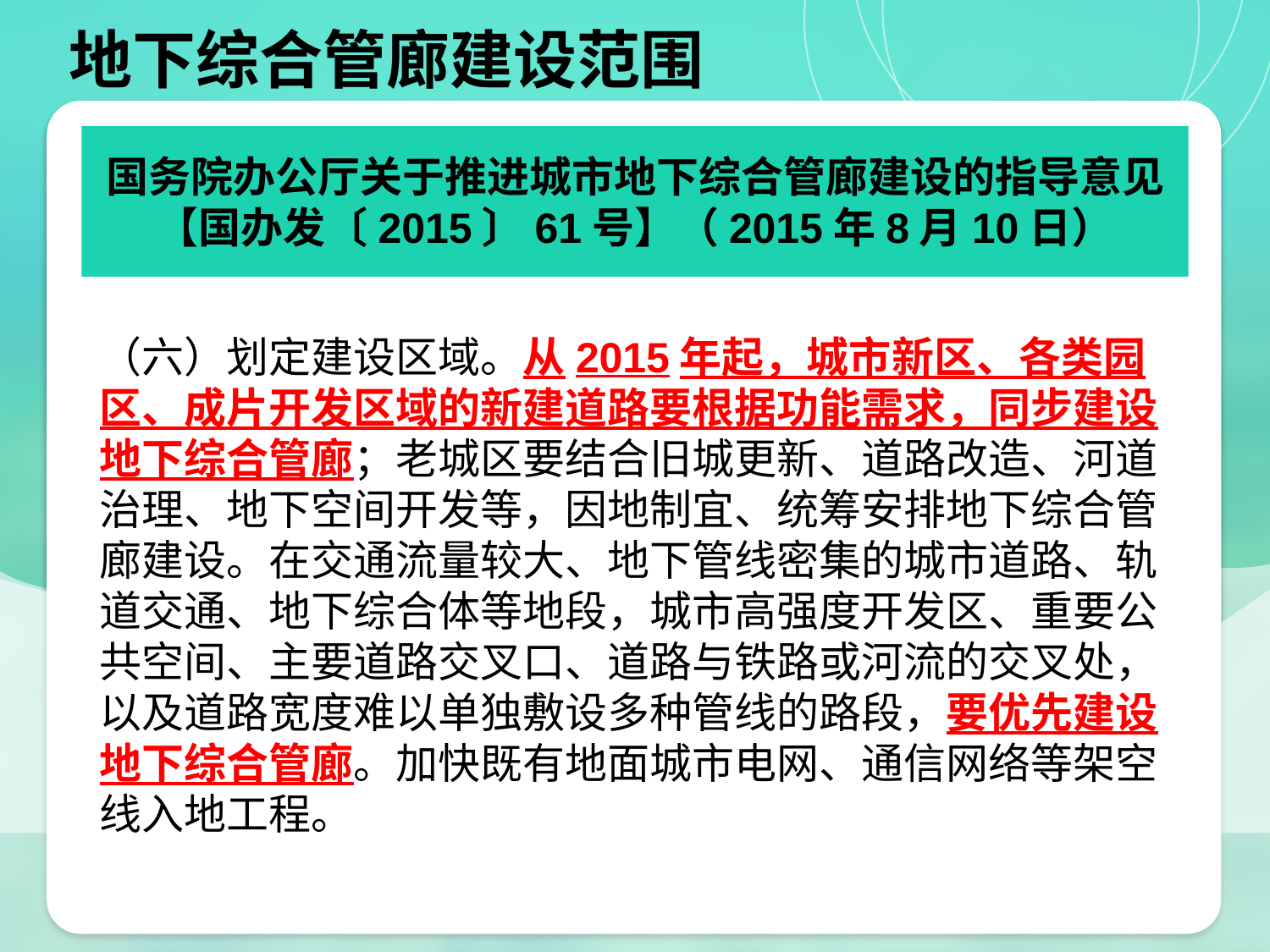

地下综合管廊建设范围

国务院办公厅关于推进城市地下综合管廊建设的指导意见
【国办发〔2015〕61号】（2015年8月10日）
（六）划定建设区域。从2015年起，城市新区、各类园区、成片开发区域的新建道路要根据功能需求，同步建设地下综合管廊；老城区要结合旧城更新、道路改造、河道治理、地下空间开发等，因地制宜、统筹安排地下综合管廊建设。在交通流量较大、地下管线密集的城市道路、轨道交通、地下综合体等地段，城市高强度开发区、重要公共空间、主要道路交叉口、道路与铁路或河流的交叉处，以及道路宽度难以单独敷设多种管线的路段，要优先建设地下综合管廊。加快既有地面城市电网、通信网络等架空线入地工程。

10